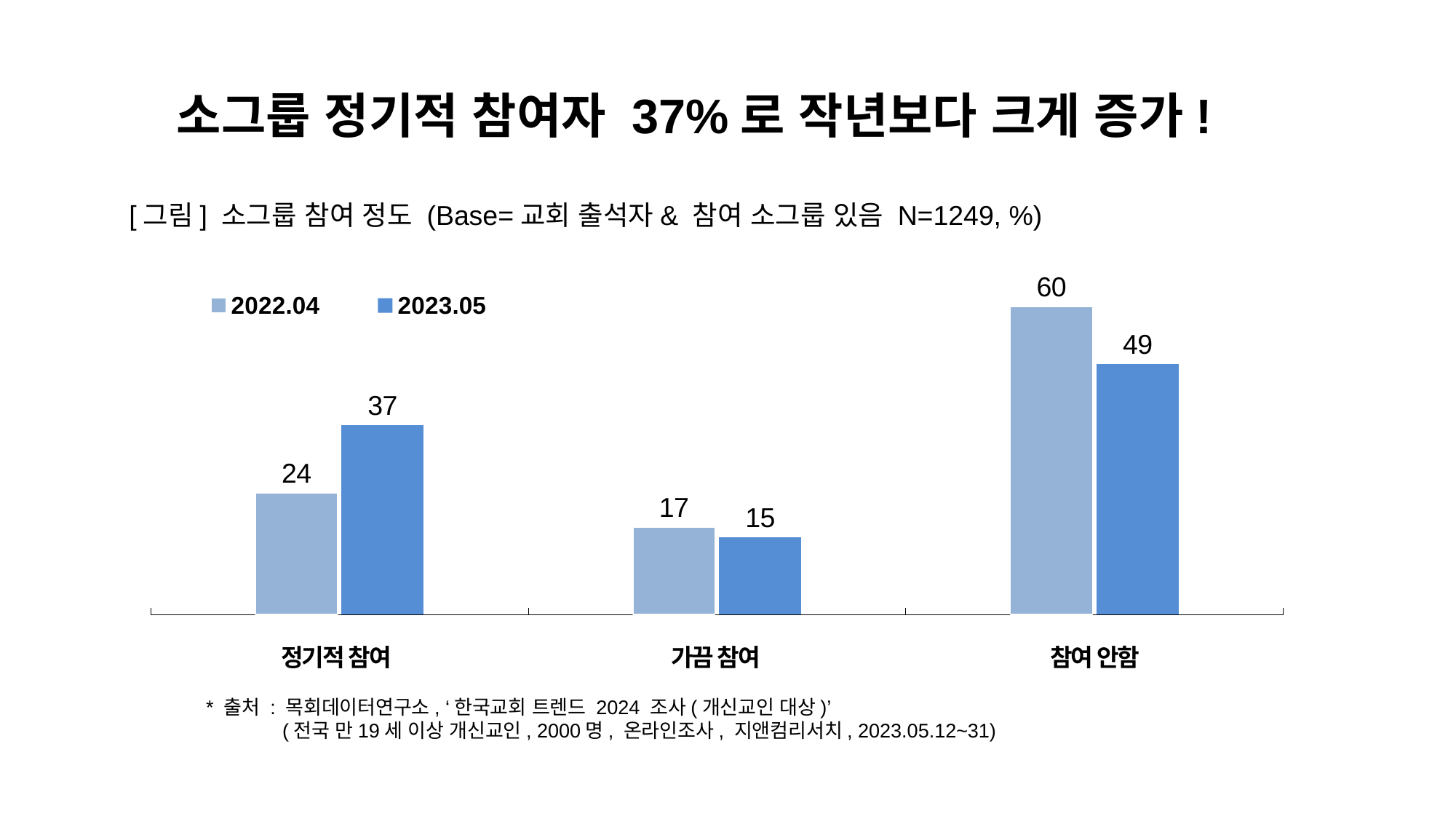

소그룹 정기적 참여자 37%로 작년보다 크게 증가!
[그림] 소그룹 참여 정도 (Base=교회 출석자& 참여 소그룹 있음 N=1249, %)

### Chart

| Category | 2022.04 | 2023.05 |
|---|---|---|
| 정기적 참여 | 가끔 참여 | 참여 안함 |
| --- | --- | --- |
* 출처 : 목회데이터연구소, ‘한국교회 트렌드 2024 조사(개신교인 대상)’
              (전국 만19세 이상 개신교인, 2000명, 온라인조사, 지앤컴리서치, 2023.05.12~31)